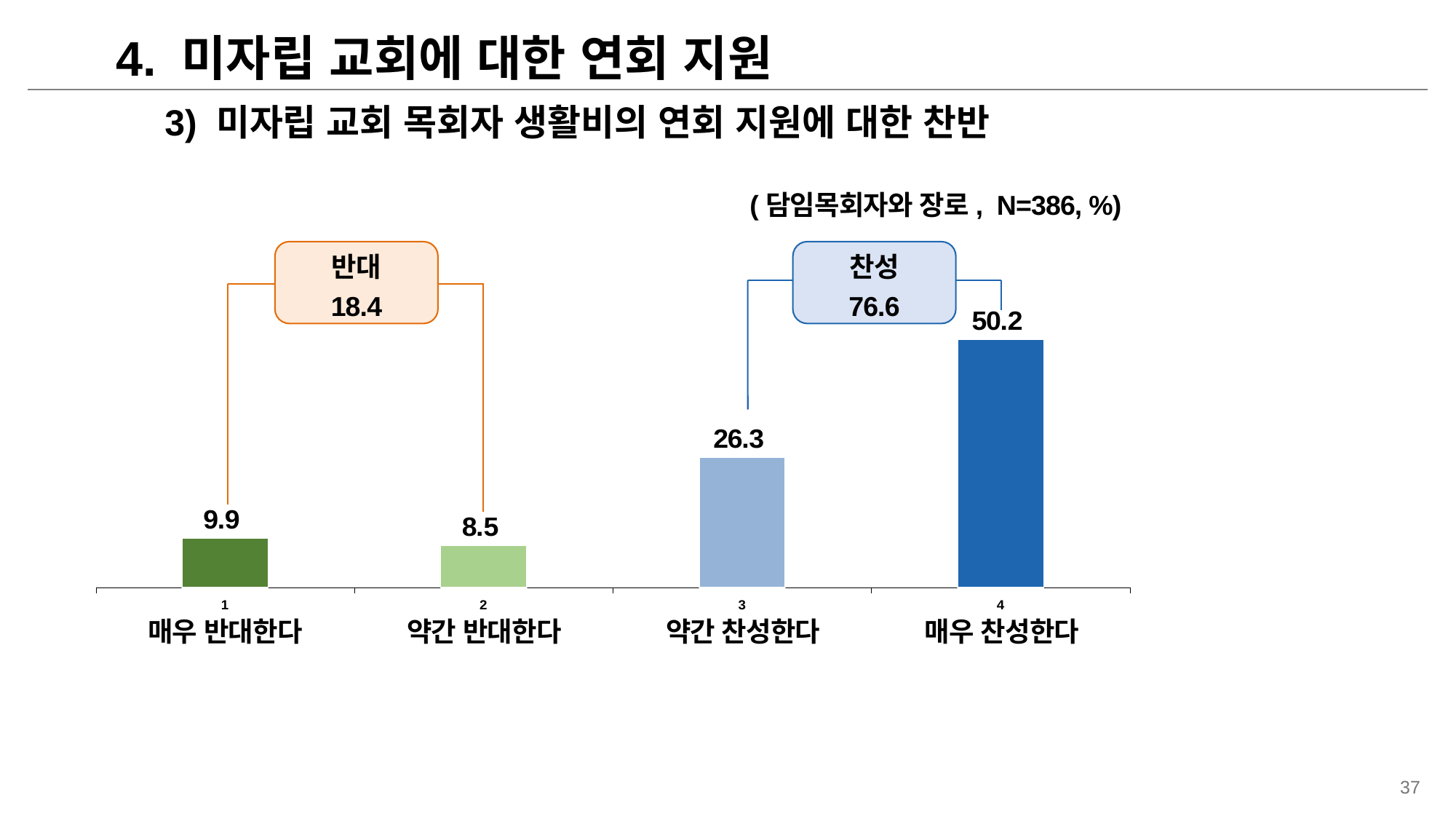

4. 미자립 교회에 대한 연회 지원
3) 미자립 교회 목회자 생활비의 연회 지원에 대한 찬반
(담임목회자와 장로,  N=386, %)

### Chart

| Category | 개신교인 |
|---|---|
반대
18.4
찬성
76.6
| 매우 반대한다 | 약간 반대한다 | 약간 찬성한다 | 매우 찬성한다 |
| --- | --- | --- | --- |